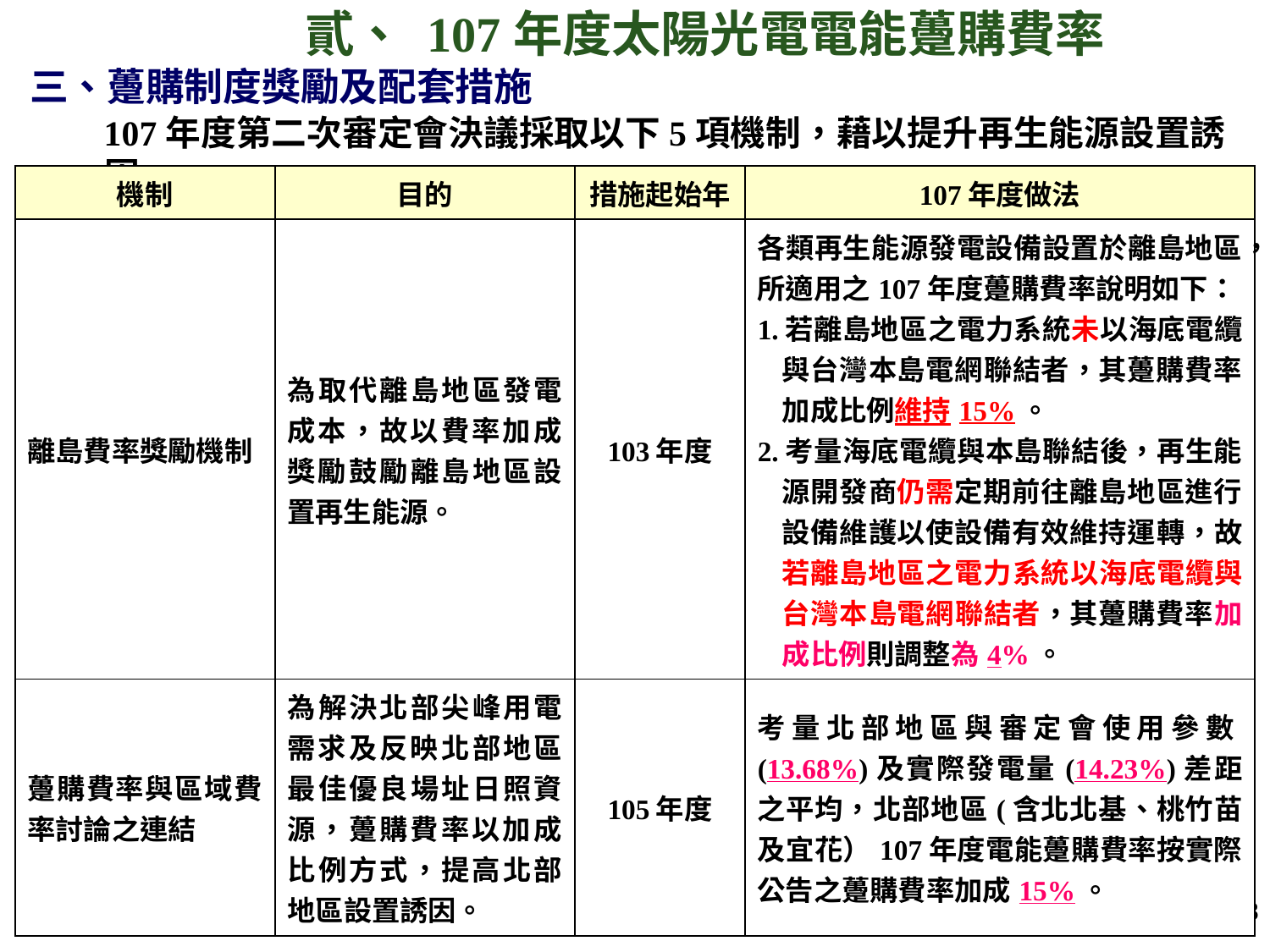

貳、 107年度太陽光電電能躉購費率
三、躉購制度獎勵及配套措施
107年度第二次審定會決議採取以下5項機制，藉以提升再生能源設置誘因
| 機制 | 目的 | 措施起始年 | 107年度做法 |
| --- | --- | --- | --- |
| 離島費率獎勵機制 | 為取代離島地區發電成本，故以費率加成獎勵鼓勵離島地區設置再生能源。 | 103年度 | 各類再生能源發電設備設置於離島地區，所適用之107年度躉購費率說明如下： 1.若離島地區之電力系統未以海底電纜與台灣本島電網聯結者，其躉購費率加成比例維持15%。 2.考量海底電纜與本島聯結後，再生能源開發商仍需定期前往離島地區進行設備維護以使設備有效維持運轉，故若離島地區之電力系統以海底電纜與台灣本島電網聯結者，其躉購費率加成比例則調整為4%。 |
| 躉購費率與區域費率討論之連結 | 為解決北部尖峰用電需求及反映北部地區最佳優良場址日照資源，躉購費率以加成比例方式，提高北部地區設置誘因。 | 105年度 | 考量北部地區與審定會使用參數(13.68%)及實際發電量(14.23%)差距之平均，北部地區(含北北基、桃竹苗及宜花）107年度電能躉購費率按實際公告之躉購費率加成15%。 |
8